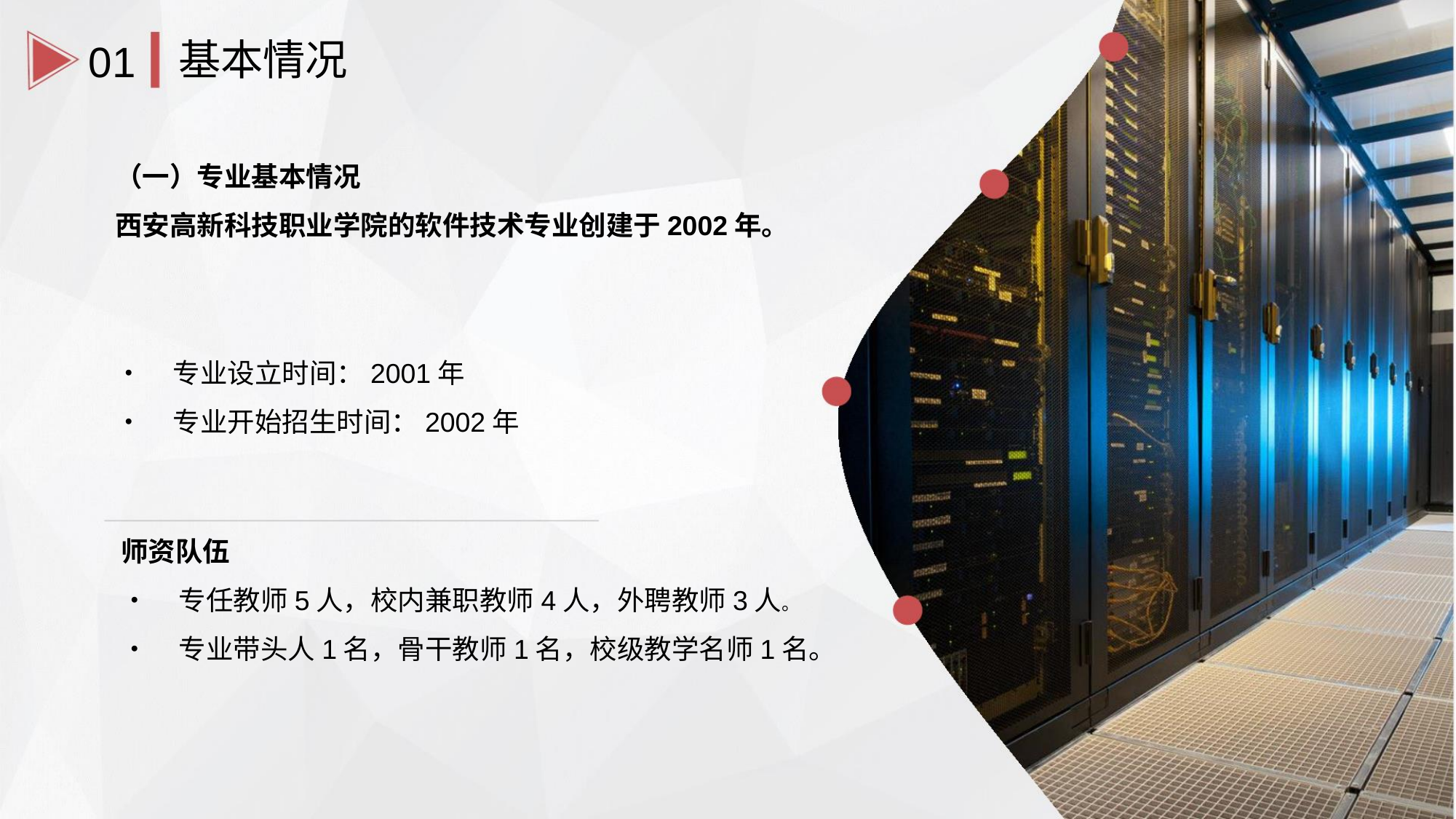

01
基本情况
（一）专业基本情况
西安高新科技职业学院的软件技术专业创建于2002年。

• 专业设立时间：2001年
• 专业开始招生时间：2002年
师资队伍
• 专任教师5人，校内兼职教师4人，外聘教师3人。
• 专业带头人1名，骨干教师1名，校级教学名师1名。